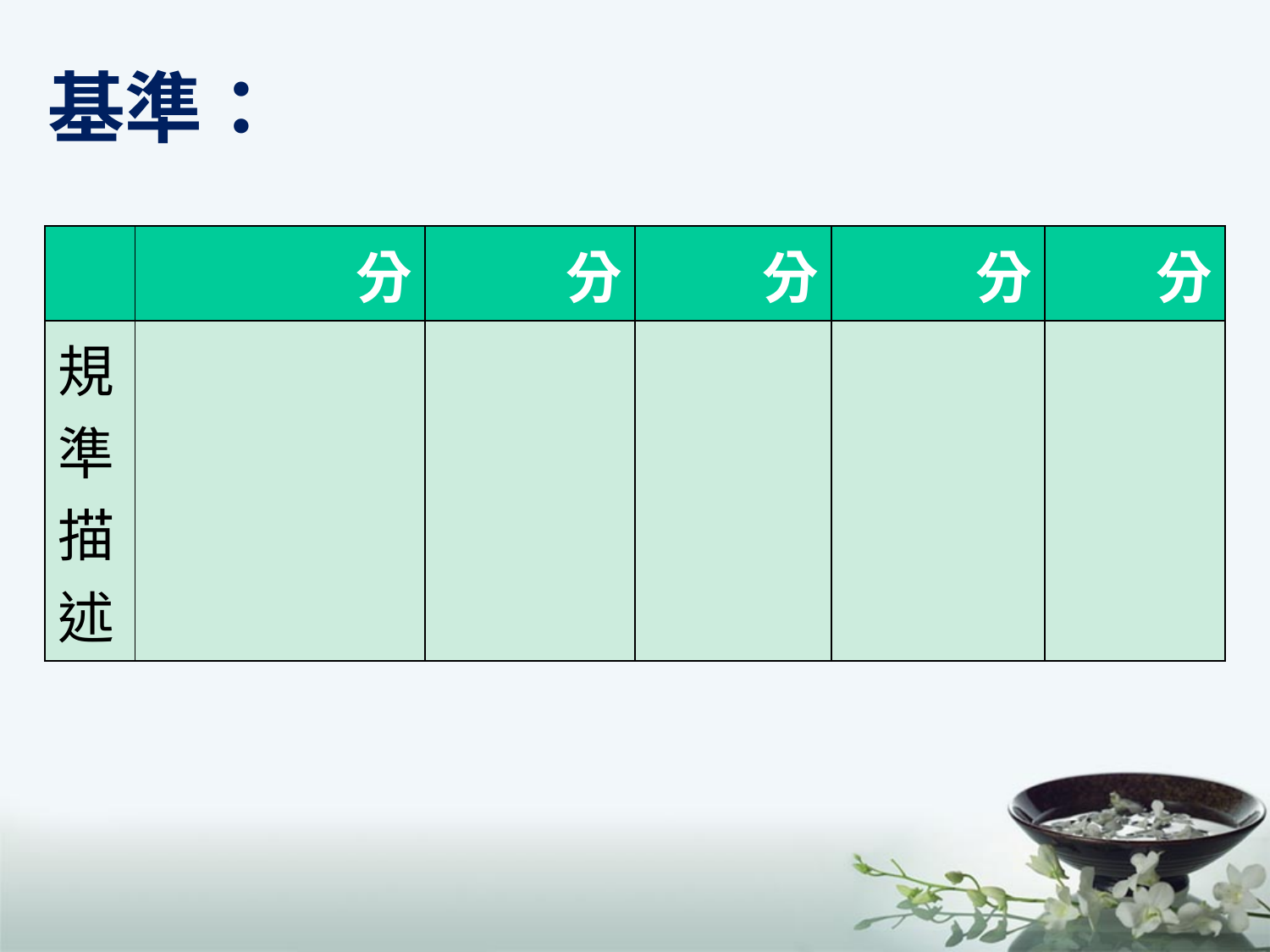

# 基準：
|  | 分 | 分 | 分 | 分 | 分 |
| --- | --- | --- | --- | --- | --- |
| 規準描述 |  |  |  |  |  |